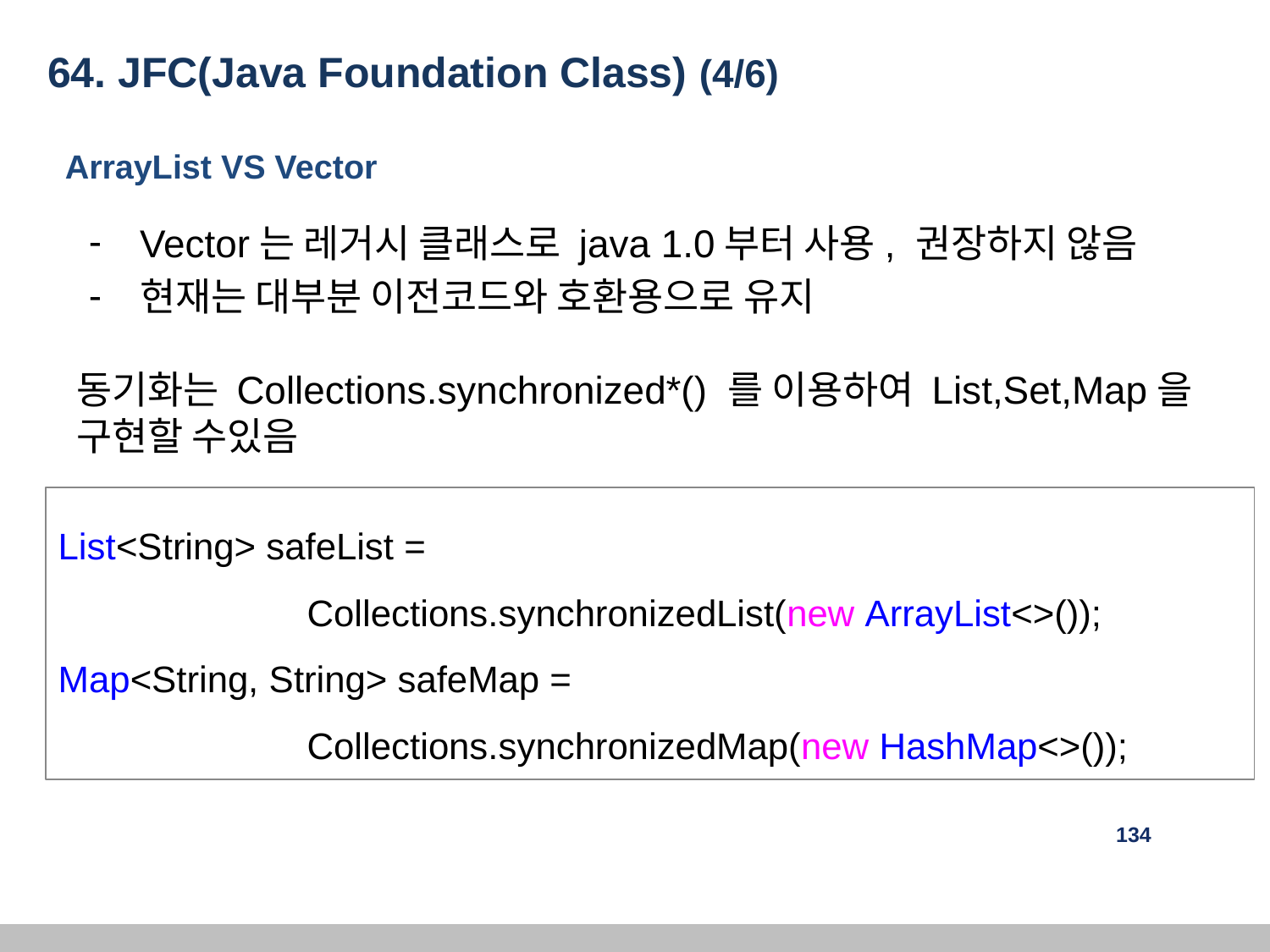

64. JFC(Java Foundation Class) (4/6)
  ArrayList VS Vector
Vector는 레거시 클래스로 java 1.0부터 사용, 권장하지 않음
현재는 대부분 이전코드와 호환용으로 유지

동기화는 Collections.synchronized*() 를 이용하여 List,Set,Map을 구현할 수있음
List<String> safeList =
                        Collections.synchronizedList(new ArrayList<>());
Map<String, String> safeMap =
                        Collections.synchronizedMap(new HashMap<>());
134